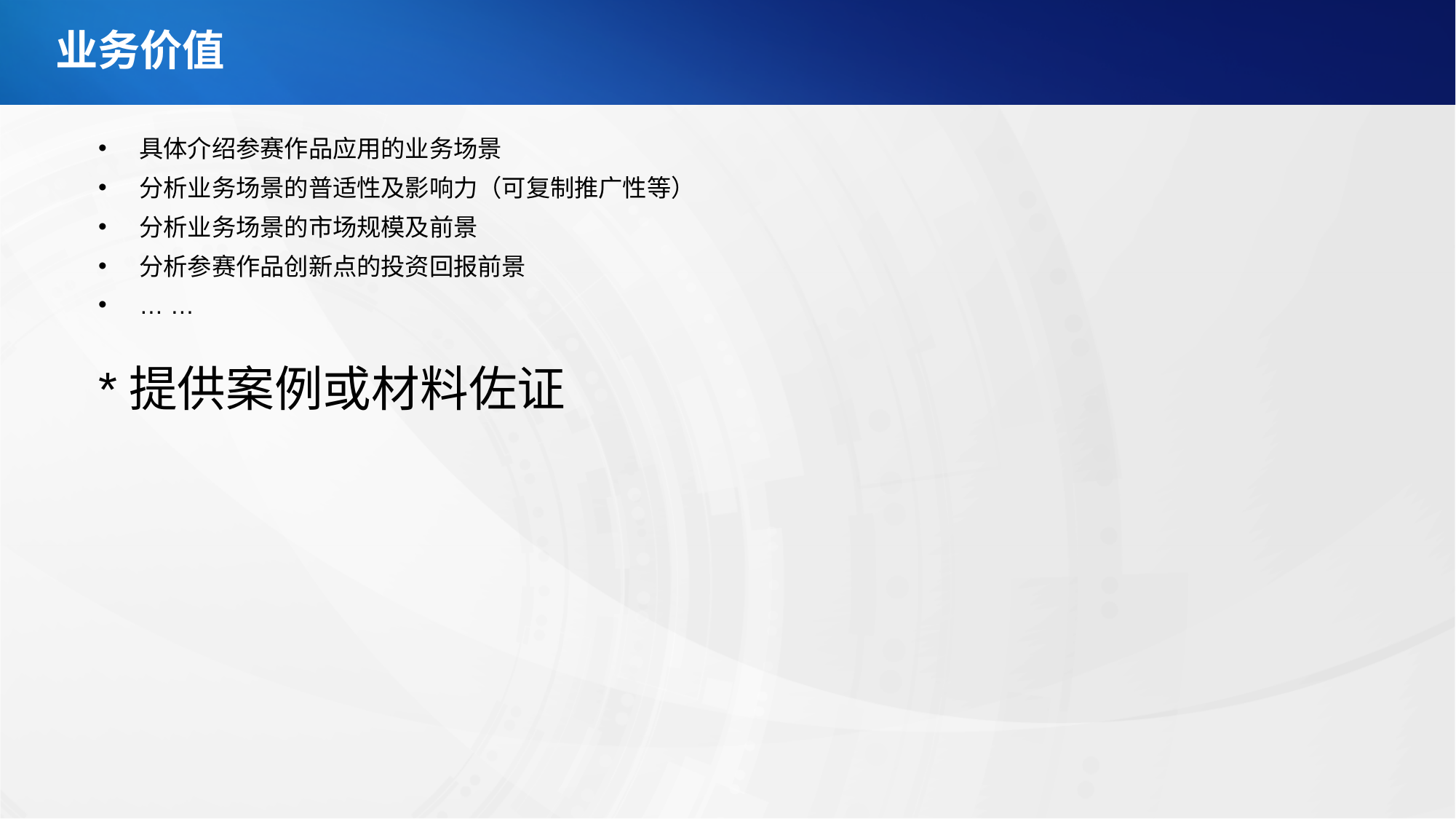

业务价值
具体介绍参赛作品应用的业务场景
分析业务场景的普适性及影响力（可复制推广性等）
分析业务场景的市场规模及前景
分析参赛作品创新点的投资回报前景
… …

*提供案例或材料佐证